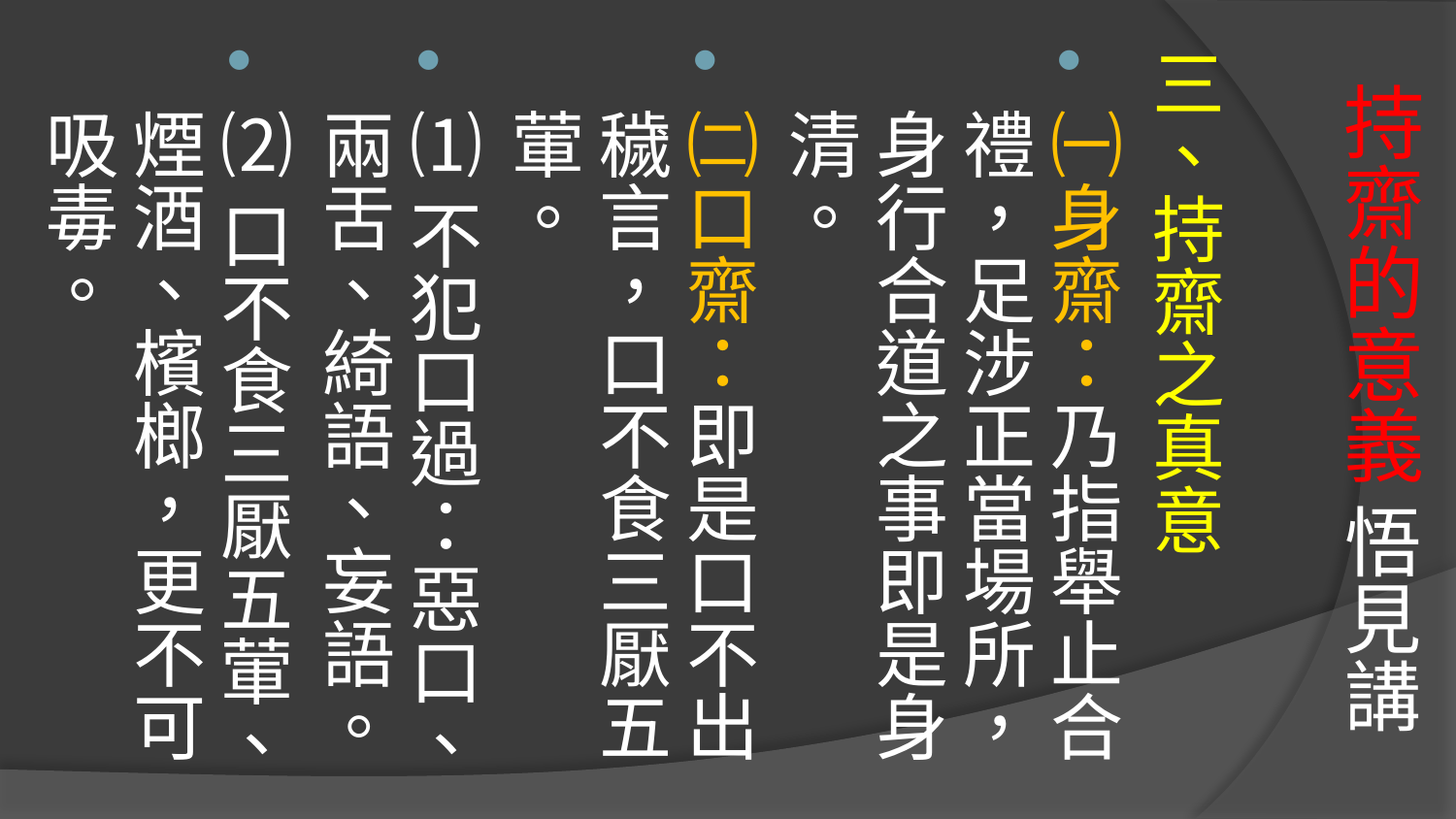

# 持齋的意義 悟見講
三、持齋之真意
㈠身齋：乃指舉止合禮，足涉正當場所，身行合道之事即是身清。
㈡口齋：即是口不出穢言，口不食三厭五葷。
⑴不犯口過：惡口、兩舌、綺語、妄語。
⑵口不食三厭五葷、煙酒、檳榔，更不可吸毒。